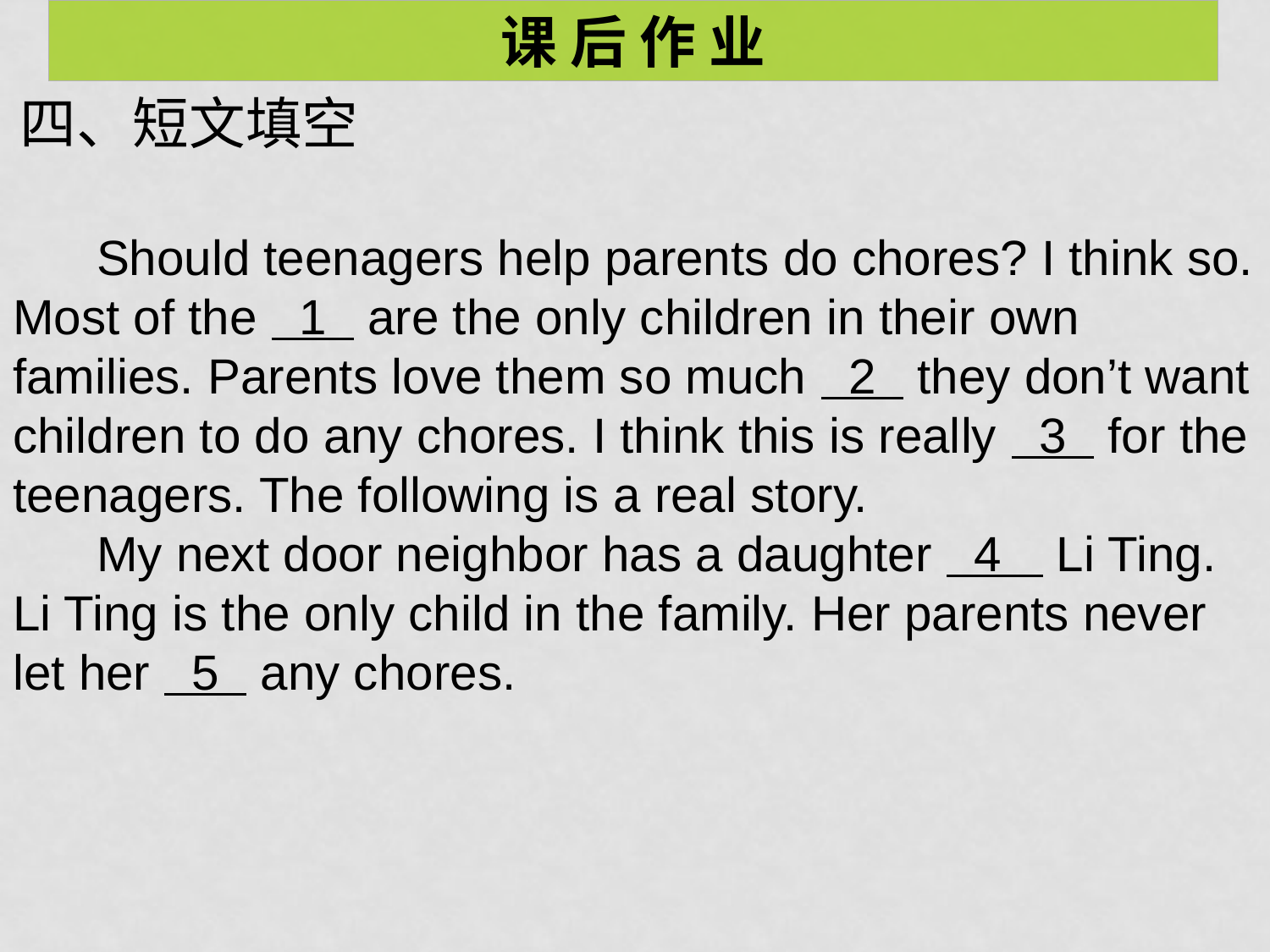

课 后 作 业
四、短文填空
   Should teenagers help parents do chores? I think so. Most of the   1   are the only children in their own families. Parents love them so much   2   they don’t want children to do any chores. I think this is really   3   for the teenagers. The following is a real story.
   My next door neighbor has a daughter   4    Li Ting. Li Ting is the only child in the family. Her parents never let her   5   any chores.